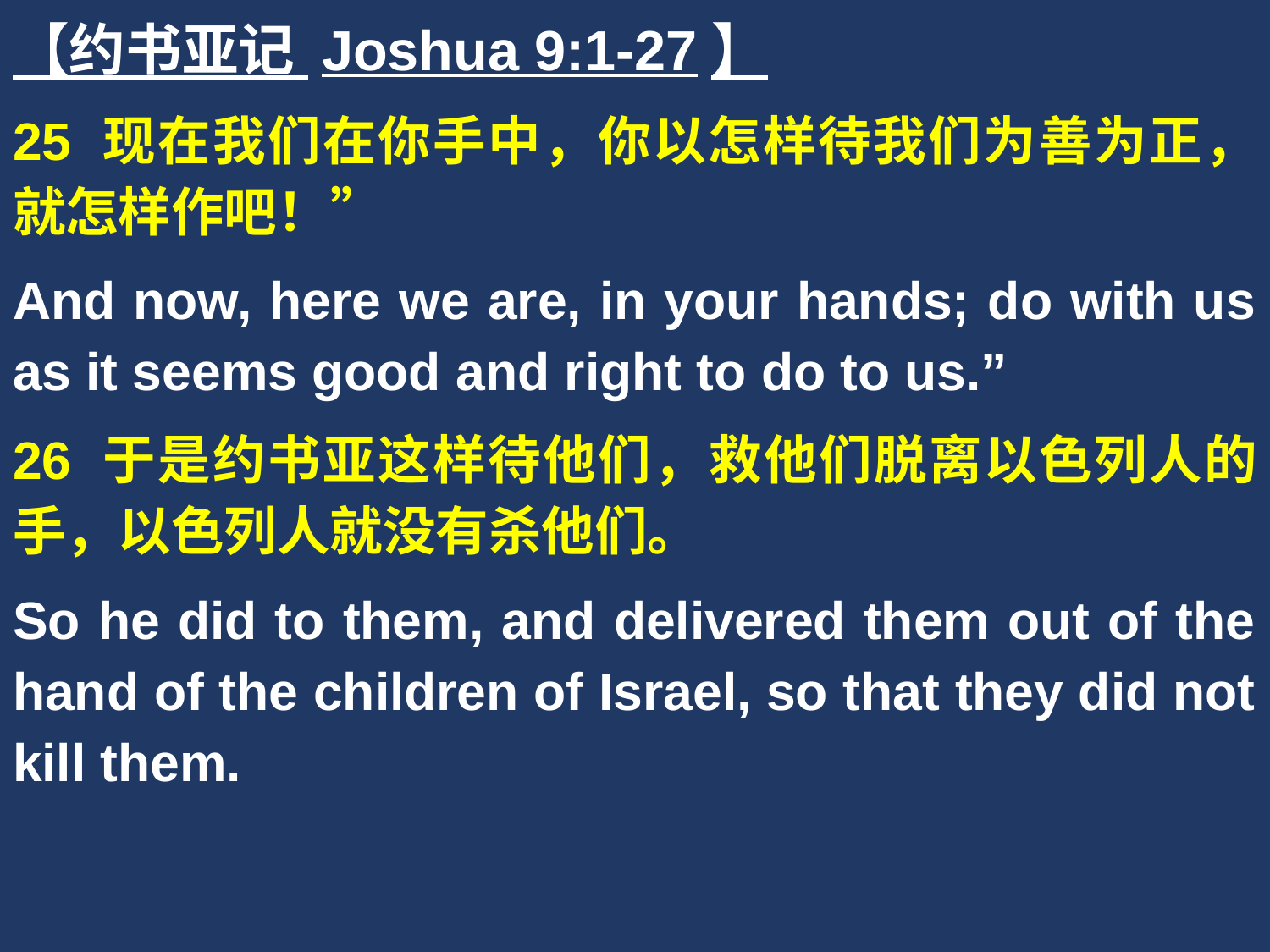

【约书亚记 Joshua 9:1-27】
25 现在我们在你手中，你以怎样待我们为善为正，就怎样作吧！”
And now, here we are, in your hands; do with us as it seems good and right to do to us.”
26 于是约书亚这样待他们，救他们脱离以色列人的手，以色列人就没有杀他们。
So he did to them, and delivered them out of the hand of the children of Israel, so that they did not kill them.